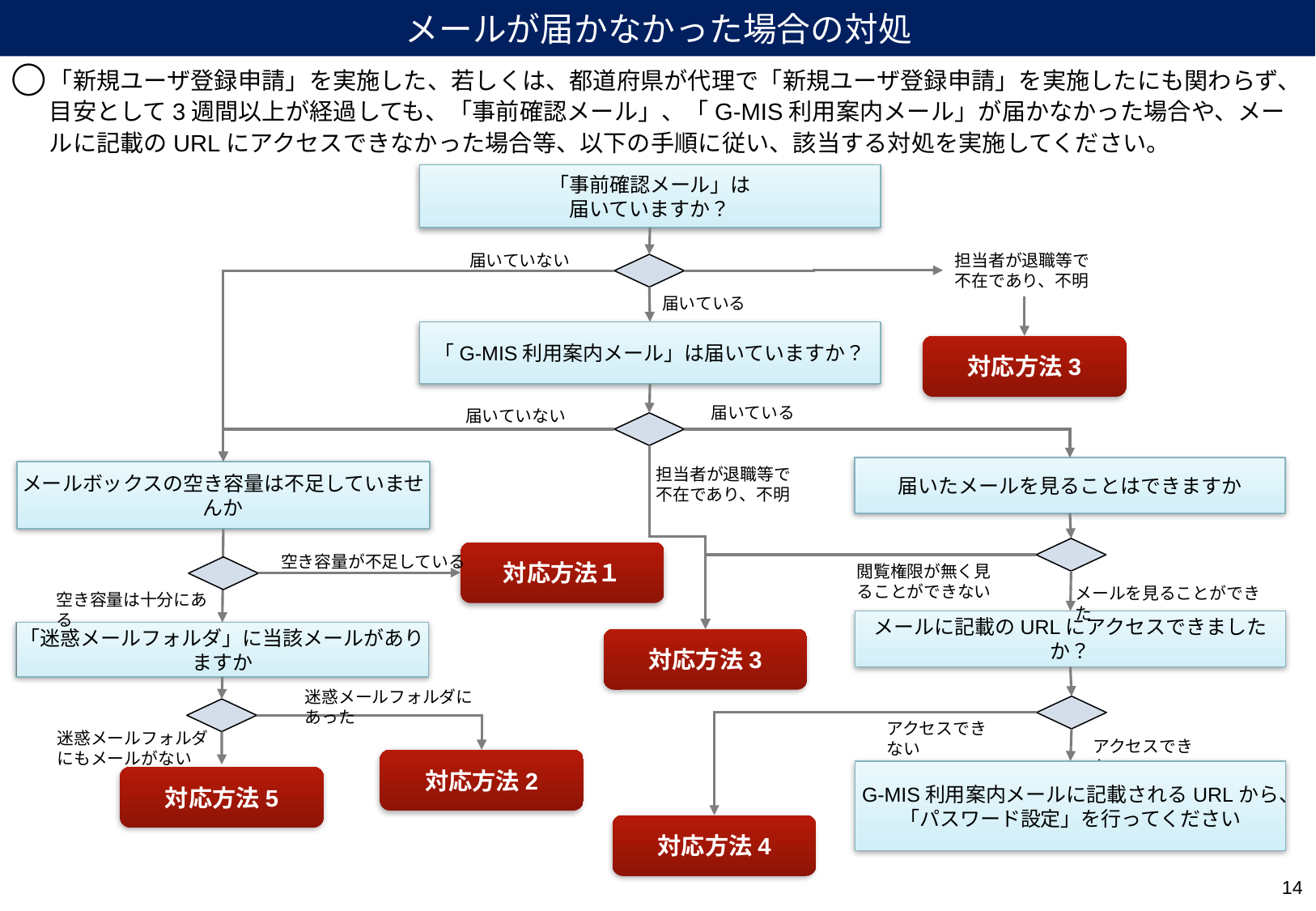

メールが届かなかった場合の対処
「新規ユーザ登録申請」を実施した、若しくは、都道府県が代理で「新規ユーザ登録申請」を実施したにも関わらず、目安として3週間以上が経過しても、「事前確認メール」、「G-MIS利用案内メール」が届かなかった場合や、メールに記載のURLにアクセスできなかった場合等、以下の手順に従い、該当する対処を実施してください。
「事前確認メール」は
届いていますか？
届いていない
担当者が退職等で不在であり、不明

届いている
「G-MIS利用案内メール」は届いていますか？
対応方法3
届いている
届いていない

担当者が退職等で不在であり、不明
届いたメールを見ることはできますか
メールボックスの空き容量は不足していませんか

対応方法１
空き容量が不足している
閲覧権限が無く見ることができない

メールを見ることができた
空き容量は十分にある
メールに記載のURLにアクセスできましたか？
「迷惑メールフォルダ」に当該メールがありますか
対応方法3
迷惑メールフォルダにあった

アクセスできない
迷惑メールフォルダにもメールがない
アクセスできた
対応方法2
G-MIS利用案内メールに記載されるURLから、「パスワード設定」を行ってください
対応方法5
対応方法4
14